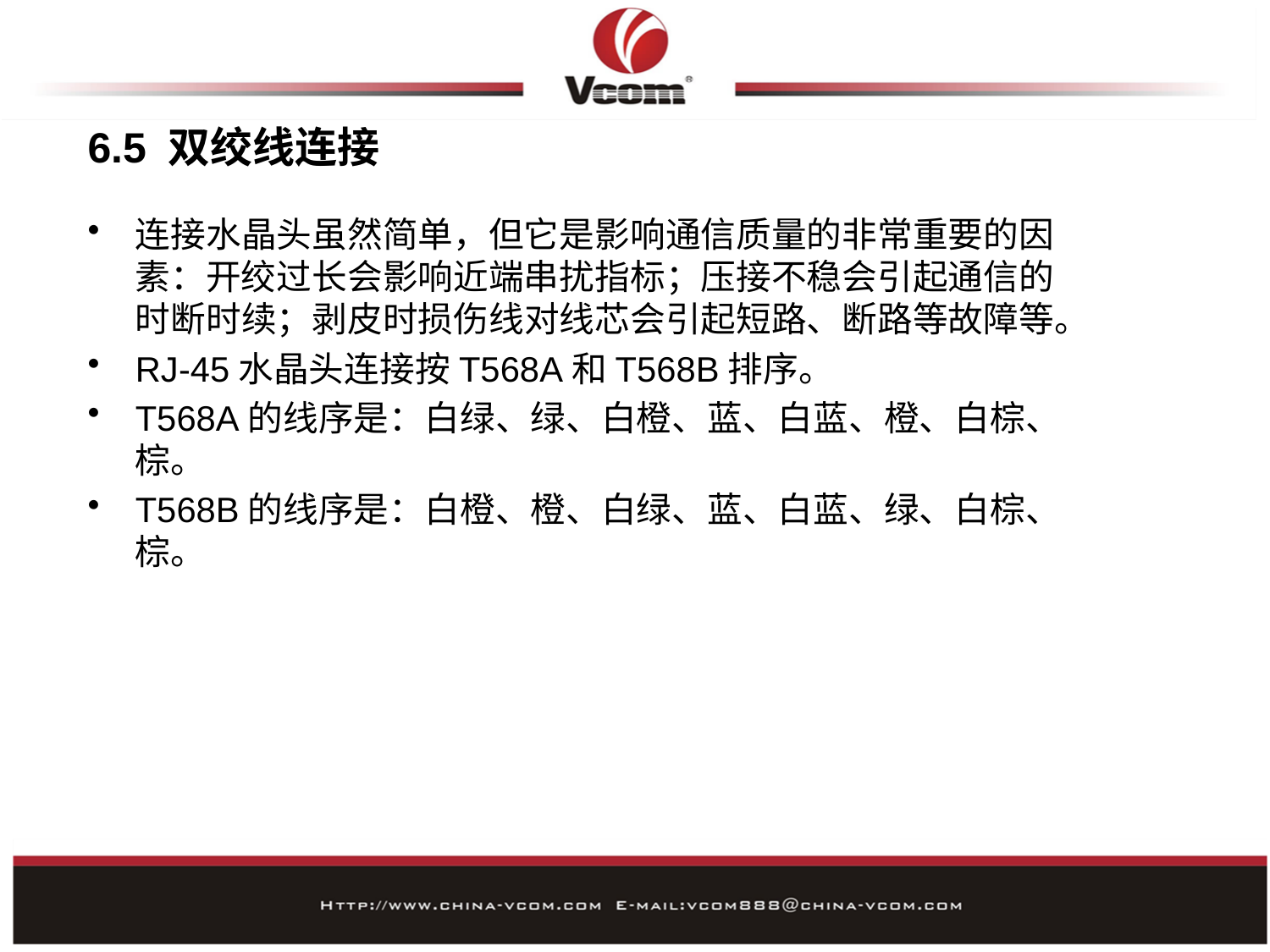

# 6.5 双绞线连接
连接水晶头虽然简单，但它是影响通信质量的非常重要的因素：开绞过长会影响近端串扰指标；压接不稳会引起通信的时断时续；剥皮时损伤线对线芯会引起短路、断路等故障等。
RJ-45水晶头连接按T568A和T568B排序。
T568A的线序是：白绿、绿、白橙、蓝、白蓝、橙、白棕、棕。
T568B的线序是：白橙、橙、白绿、蓝、白蓝、绿、白棕、棕。